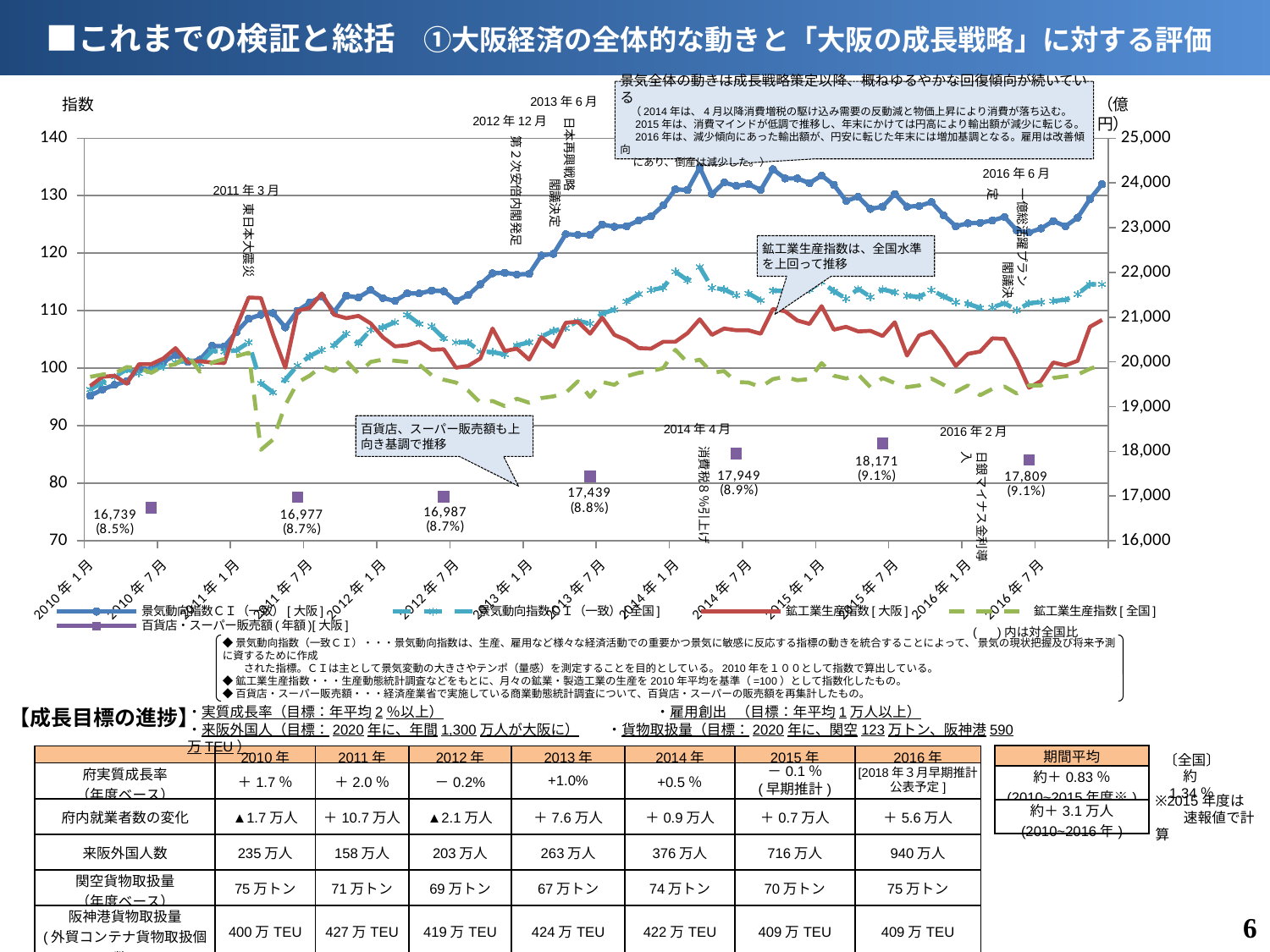

■これまでの検証と総括　①大阪経済の全体的な動きと「大阪の成長戦略」に対する評価
景気全体の動きは成長戦略策定以降、概ねゆるやかな回復傾向が続いている
　（2014年は、4月以降消費増税の駆け込み需要の反動減と物価上昇により消費が落ち込む。
　 2015年は、消費マインドが低調で推移し、年末にかけては円高により輸出額が減少に転じる。
　 2016年は、減少傾向にあった輸出額が、円安に転じた年末には増加基調となる。雇用は改善傾向
　 にあり、倒産は減少した。）
指数
（億円）
2013年6月
日本再興戦略
　　　　　閣議決定

### Chart

| Category | 景気動向指数ＣＩ（一致）[大阪] | 景気動向指数ＣＩ（一致）[全国] | 鉱工業生産指数[大阪] | 鉱工業生産指数[全国] | 百貨店・スーパー販売額(年額)[大阪]  |
|---|---|---|---|---|---|
| 40179 | 95.2 | 96.3 | 96.9 | 98.5 | None |
| 40210 | 96.3 | 97.5 | 98.5 | 98.9 | None |
| 40238 | 97.1 | 98.5 | 98.7 | 99.1 | None |
| 40269 | 97.7 | 99.8 | 97.3 | 100.2 | None |
| 40299 | 100.0 | 99.1 | 100.7 | 100.0 | None |
| 40330 | 99.8 | 99.6 | 100.7 | 99.2 | 16739.1 |
| 40360 | 101.1 | 100.3 | 101.7 | 100.3 | None |
| 40391 | 102.3 | 101.0 | 103.5 | 100.7 | None |
| 40422 | 101.1 | 101.3 | 101.0 | 102.3 | None |
| 40452 | 101.5 | 100.8 | 101.2 | 99.4 | None |
| 40483 | 103.9 | 103.0 | 101.0 | 101.0 | None |
| 40513 | 103.8 | 102.9 | 100.9 | 101.6 | None |
| 40544 | 106.3 | 103.1 | 107.2 | 102.1 | None |
| 40575 | 108.6 | 104.5 | 112.3 | 102.7 | None |
| 40603 | 109.3 | 97.4 | 112.2 | 85.8 | None |
| 40634 | 109.6 | 95.8 | 105.8 | 87.6 | None |
| 40664 | 107.1 | 98.0 | 100.1 | 93.6 | None |
| 40695 | 110.0 | 100.5 | 110.0 | 97.5 | 16976.6 |
| 40725 | 111.4 | 102.1 | 110.5 | 98.7 | None |
| 40756 | 112.5 | 103.2 | 113.0 | 100.4 | None |
| 40787 | 109.8 | 104.0 | 109.3 | 99.5 | None |
| 40817 | 112.6 | 106.0 | 108.7 | 101.3 | None |
| 40848 | 112.3 | 104.3 | 109.1 | 99.1 | None |
| 40878 | 113.6 | 106.7 | 107.8 | 101.1 | None |
| 40909 | 112.2 | 107.1 | 105.4 | 101.5 | None |
| 40940 | 111.7 | 108.0 | 103.8 | 101.3 | None |
| 40969 | 113.0 | 109.3 | 104.0 | 101.1 | None |
| 41000 | 113.0 | 107.7 | 104.6 | 100.6 | None |
| 41030 | 113.5 | 107.3 | 103.2 | 98.8 | None |
| 41061 | 113.4 | 105.2 | 103.3 | 98.0 | 16987.19 |
| 41091 | 111.7 | 104.5 | 100.1 | 97.5 | None |
| 41122 | 112.7 | 104.5 | 100.4 | 96.1 | None |
| 41153 | 114.6 | 102.9 | 101.7 | 94.0 | None |
| 41183 | 116.5 | 102.8 | 106.9 | 94.3 | None |
| 41214 | 116.6 | 102.4 | 103.0 | 93.4 | None |
| 41244 | 116.3 | 104.0 | 103.4 | 94.7 | None |
| 41275 | 116.4 | 104.5 | 101.5 | 94.0 | None |
| 41306 | 119.6 | 105.5 | 105.4 | 94.8 | None |
| 41334 | 119.9 | 106.5 | 103.7 | 95.1 | None |
| 41365 | 123.3 | 107.0 | 107.9 | 95.7 | None |
| 41395 | 123.2 | 108.2 | 108.1 | 97.7 | None |
| 41426 | 123.2 | 107.8 | 106.0 | 95.0 | 17438.522899999996 |
| 41456 | 125.0 | 109.5 | 108.8 | 97.6 | None |
| 41487 | 124.6 | 110.2 | 105.8 | 97.1 | None |
| 41518 | 124.7 | 111.6 | 104.9 | 98.6 | None |
| 41548 | 125.7 | 112.9 | 103.5 | 99.2 | None |
| 41579 | 126.4 | 113.6 | 103.4 | 99.5 | None |
| 41609 | 128.3 | 114.0 | 104.6 | 100.0 | None |
| 41640 | 131.1 | 116.8 | 104.6 | 103.2 | None |
| 41671 | 131.0 | 115.3 | 106.1 | 101.0 | None |
| 41699 | 134.9 | 117.6 | 108.5 | 101.5 | None |
| 41730 | 130.3 | 114.0 | 105.8 | 99.2 | None |
| 41760 | 132.3 | 113.7 | 106.9 | 99.5 | None |
| 41791 | 131.7 | 112.7 | 106.6 | 97.6 | 17948.729799999997 |
| 41821 | 132.0 | 113.0 | 106.6 | 97.5 | None |
| 41852 | 131.0 | 111.8 | 106.0 | 96.7 | None |
| 41883 | 134.6 | 113.5 | 110.3 | 98.1 | None |
| 41913 | 133.0 | 113.4 | 109.9 | 98.5 | None |
| 41944 | 133.0 | 112.8 | 108.3 | 97.9 | None |
| 41974 | 132.2 | 113.7 | 107.7 | 98.1 | None |
| 42005 | 133.5 | 115.0 | 110.8 | 100.9 | None |
| 42036 | 131.9 | 113.4 | 106.7 | 98.7 | None |
| 42064 | 129.1 | 112.1 | 107.2 | 98.2 | None |
| 42095 | 129.8 | 113.8 | 106.4 | 98.9 | None |
| 42125 | 127.7 | 112.4 | 106.5 | 96.7 | None |
| 42156 | 128.1 | 113.7 | 105.6 | 98.3 | 18170.5367 |
| 42186 | 130.3 | 113.2 | 108.0 | 97.4 | None |
| 42217 | 128.1 | 112.6 | 102.2 | 96.7 | None |
| 42248 | 128.2 | 112.4 | 105.7 | 97.0 | None |
| 42278 | 128.9 | 113.6 | 106.4 | 98.2 | None |
| 42309 | 126.6 | 112.5 | 103.7 | 97.1 | None |
| 42339 | 124.7 | 111.5 | 100.4 | 95.9 | None |
| 42370 | 125.2 | 111.2 | 102.5 | 97.0 | None |
| 42401 | 125.3 | 110.5 | 102.9 | 95.3 | None |
| 42430 | 125.7 | 110.6 | 105.2 | 96.4 | None |
| 42461 | 126.3 | 111.3 | 105.1 | 96.8 | None |
| 42491 | 124.0 | 110.1 | 101.3 | 95.6 | None |
| 42522 | 123.6 | 111.3 | 96.6 | 97.0 | 17808.9989 |
| 42552 | 124.3 | 111.5 | 97.8 | 97.0 | None |
| 42583 | 125.6 | 111.7 | 101.0 | 98.3 | None |
| 42614 | 124.7 | 111.9 | 100.5 | 98.6 | None |
| 42644 | 126.2 | 112.9 | 101.3 | 98.9 | None |
| 42675 | 129.4 | 114.6 | 107.2 | 99.9 | None |
| 42705 | 132.0 | 114.6 | 108.4 | 100.6 | None |
2012年12月
第２次安倍内閣発足
2016年6月
一億総活躍プラン
　　　　　　閣議決定
2011年3月
東日本大震災
鉱工業生産指数は、全国水準を上回って推移
百貨店、スーパー販売額も上向き基調で推移
2014年4月
2016年2月
日銀マイナス金利導入
消費税８％引上げ
(      )内は対全国比
◆景気動向指数（一致ＣＩ）・・・景気動向指数は、生産、雇用など様々な経済活動での重要かつ景気に敏感に反応する指標の動きを統合することによって、 景気の現状把握及び将来予測に資するために作成
　　された指標。ＣＩは主として景気変動の大きさやテンポ（量感）を測定することを目的としている。2010年を１００として指数で算出している。
◆鉱工業生産指数・・・生産動態統計調査などをもとに、月々の鉱業・製造工業の生産を2010年平均を基準（=100）として指数化したもの。
◆百貨店・スーパー販売額・・・経済産業省で実施している商業動態統計調査について、百貨店・スーパーの販売額を再集計したもの。
【成長目標の進捗】
・実質成長率（目標：年平均2％以上）　　　　　　　　　　　　　　　・雇用創出   （目標：年平均1万人以上）
・来阪外国人（目標：2020年に、年間1,300万人が大阪に）　　・貨物取扱量（目標：2020年に、関空123万トン、阪神港590万TEU）
〔全国〕
約1.34％
| 期間平均 |
| --- |
| 約＋0.83％ (2010~2015年度※) |
| 約＋3.1万人 (2010~2016年) |
|  | 2010年 | 2011年 | 2012年 | 2013年 | 2014年 | 2015年 | 2016年 |
| --- | --- | --- | --- | --- | --- | --- | --- |
| 府実質成長率 （年度ベース） | ＋1.7％ | ＋2.0％ | －0.2% | +1.0% | +0.5％ | －0.1％ (早期推計) | [2018年３月早期推計公表予定] |
| 府内就業者数の変化 | ▲1.7万人 | ＋10.7万人 | ▲2.1万人 | ＋7.6万人 | ＋0.9万人 | ＋0.7万人 | ＋5.6万人 |
| 来阪外国人数 | 235万人 | 158万人 | 203万人 | 263万人 | 376万人 | 716万人 | 940万人 |
| 関空貨物取扱量 （年度ベース） | 75万トン | 71万トン | 69万トン | 67万トン | 74万トン | 70万トン | 75万トン |
| 阪神港貨物取扱量 (外貿コンテナ貨物取扱個数) | 400万TEU | 427万TEU | 419万TEU | 424万TEU | 422万TEU | 409万TEU | 409万TEU |
※2015年度は
　　速報値で計算
6